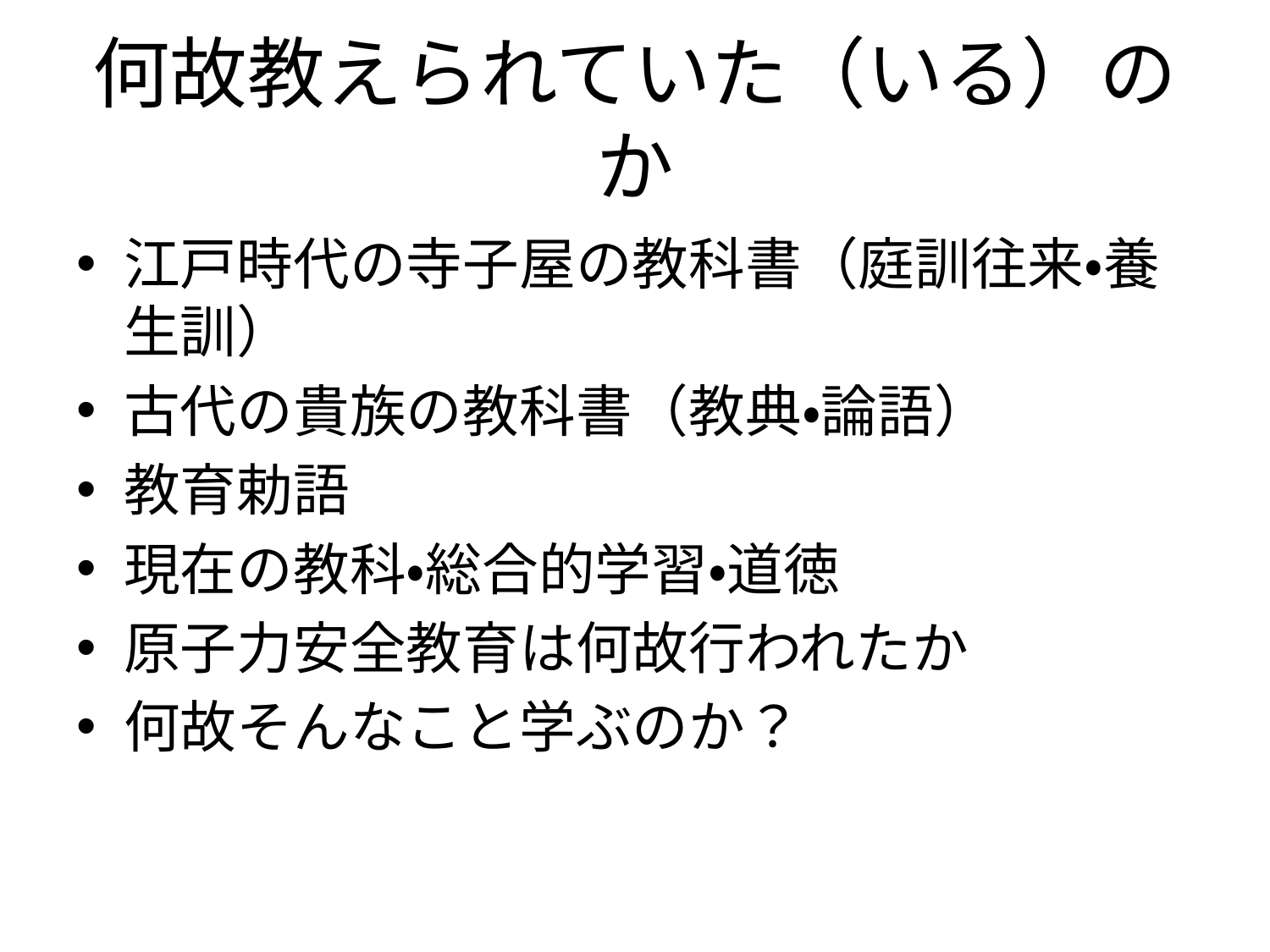

# 何故教えられていた（いる）のか
江戸時代の寺子屋の教科書（庭訓往来・養生訓）
古代の貴族の教科書（教典・論語）
教育勅語
現在の教科・総合的学習・道徳
原子力安全教育は何故行われたか
何故そんなこと学ぶのか？